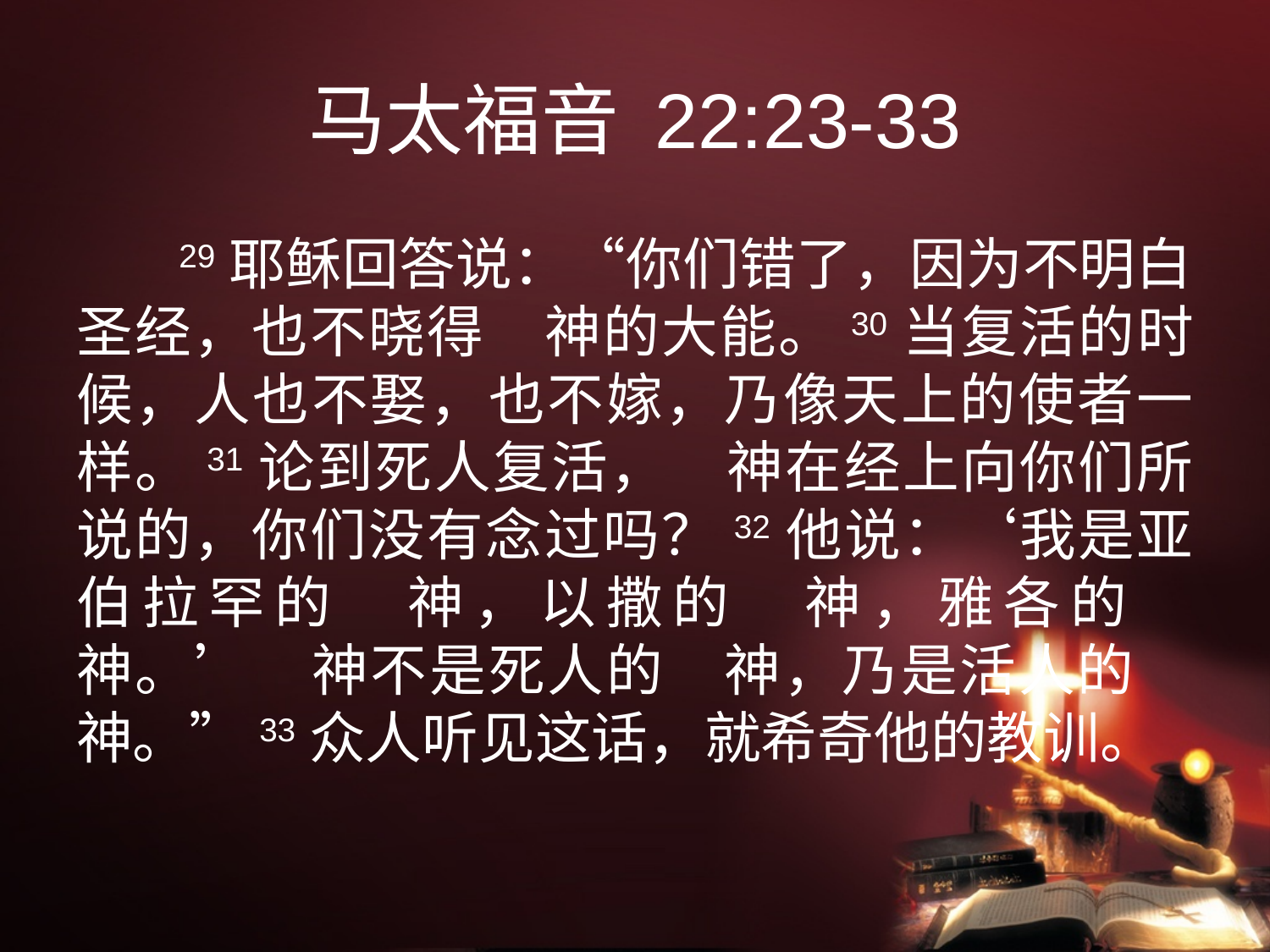

# 马太福音 22:23-33
           29耶稣回答说：“你们错了，因为不明白圣经，也不晓得　神的大能。30当复活的时候，人也不娶，也不嫁，乃像天上的使者一样。31论到死人复活，　神在经上向你们所说的，你们没有念过吗？32他说：‘我是亚伯拉罕的　神，以撒的　神，雅各的　神。’　神不是死人的　神，乃是活人的　神。”33众人听见这话，就希奇他的教训。